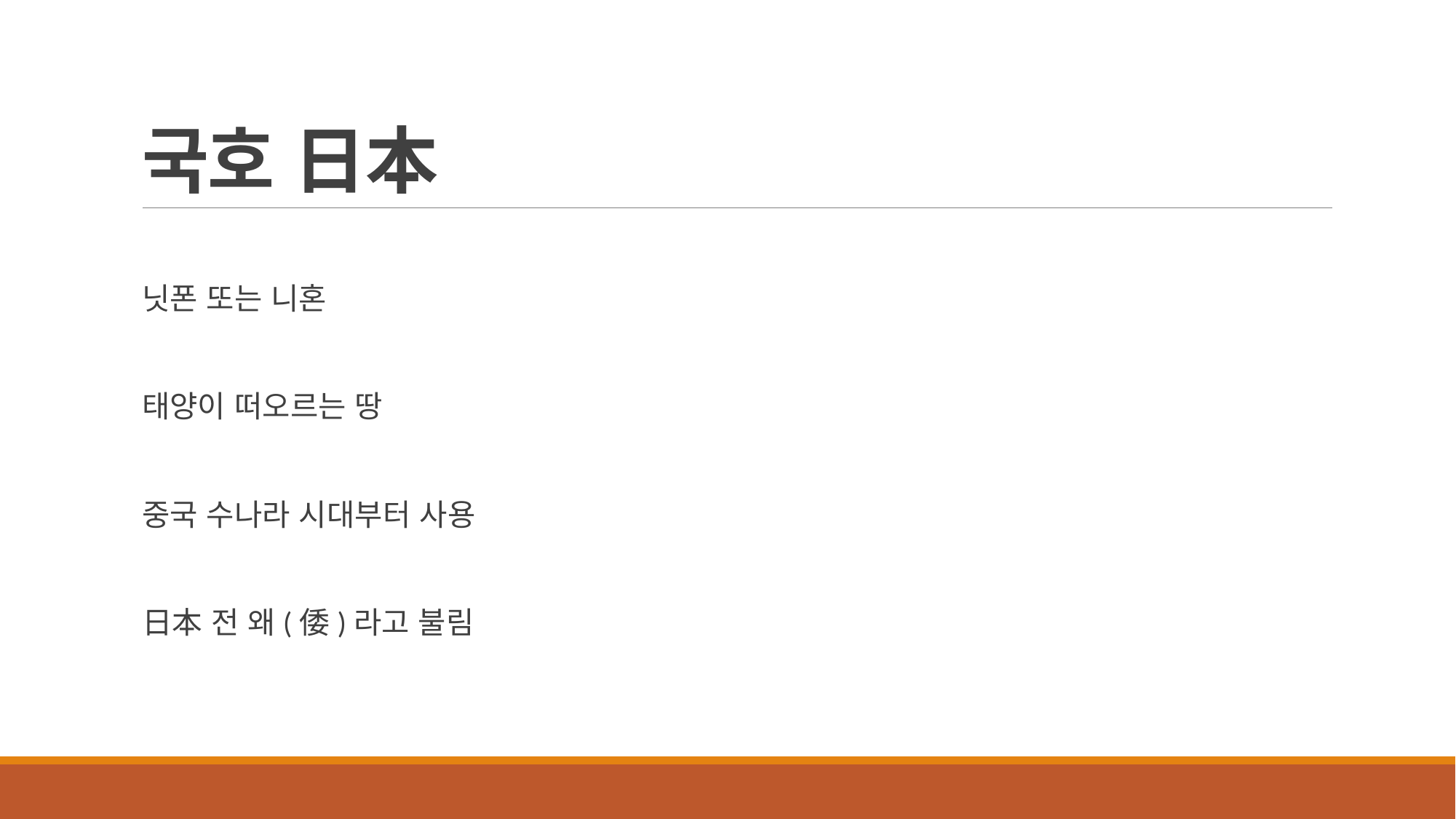

# 국호 日本

닛폰 또는 니혼

태양이 떠오르는 땅

중국 수나라 시대부터 사용

日本 전 왜(倭)라고 불림